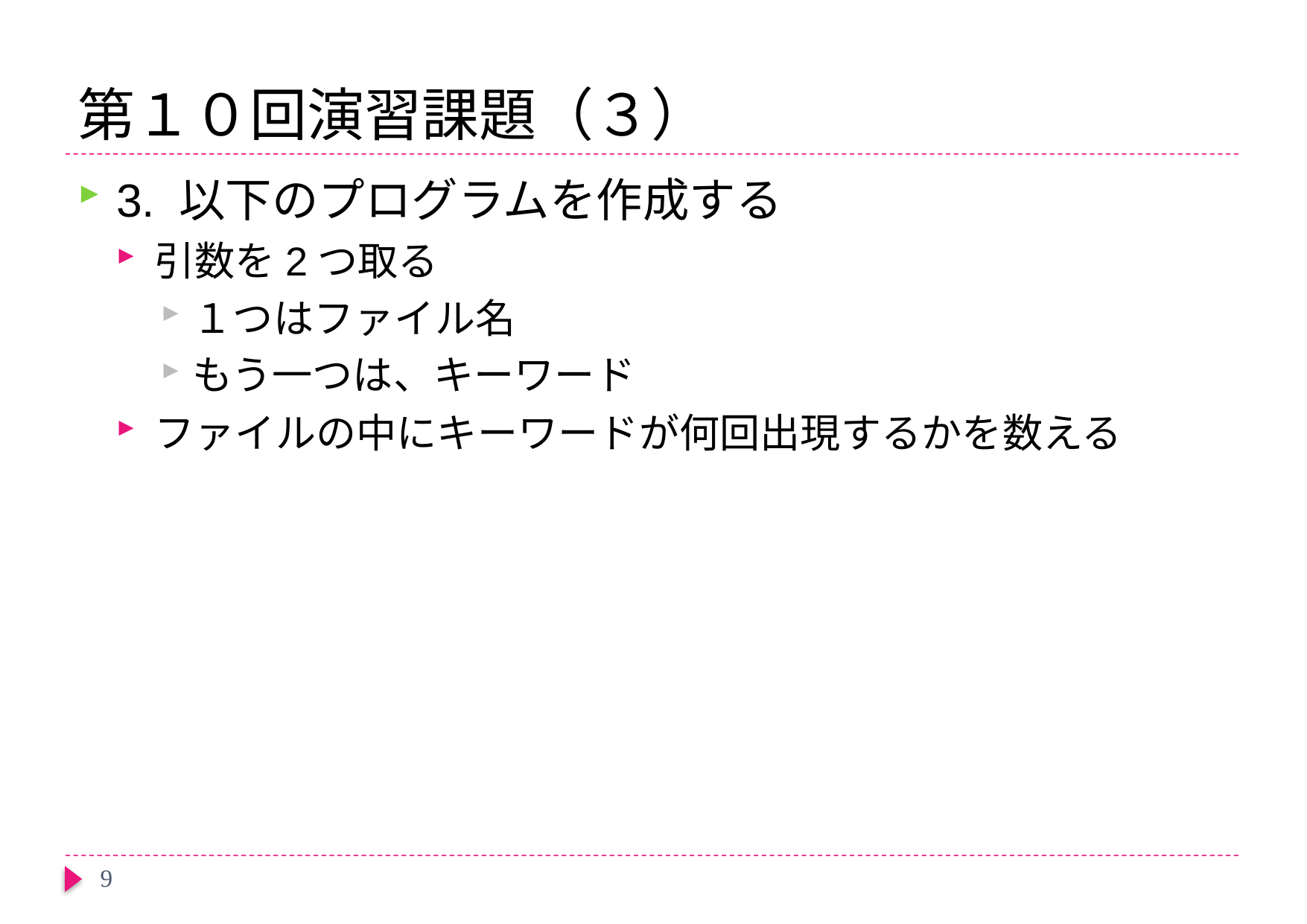

# 第１０回演習課題（３）
3. 以下のプログラムを作成する
引数を2つ取る
１つはファイル名
もう一つは、キーワード
ファイルの中にキーワードが何回出現するかを数える
9